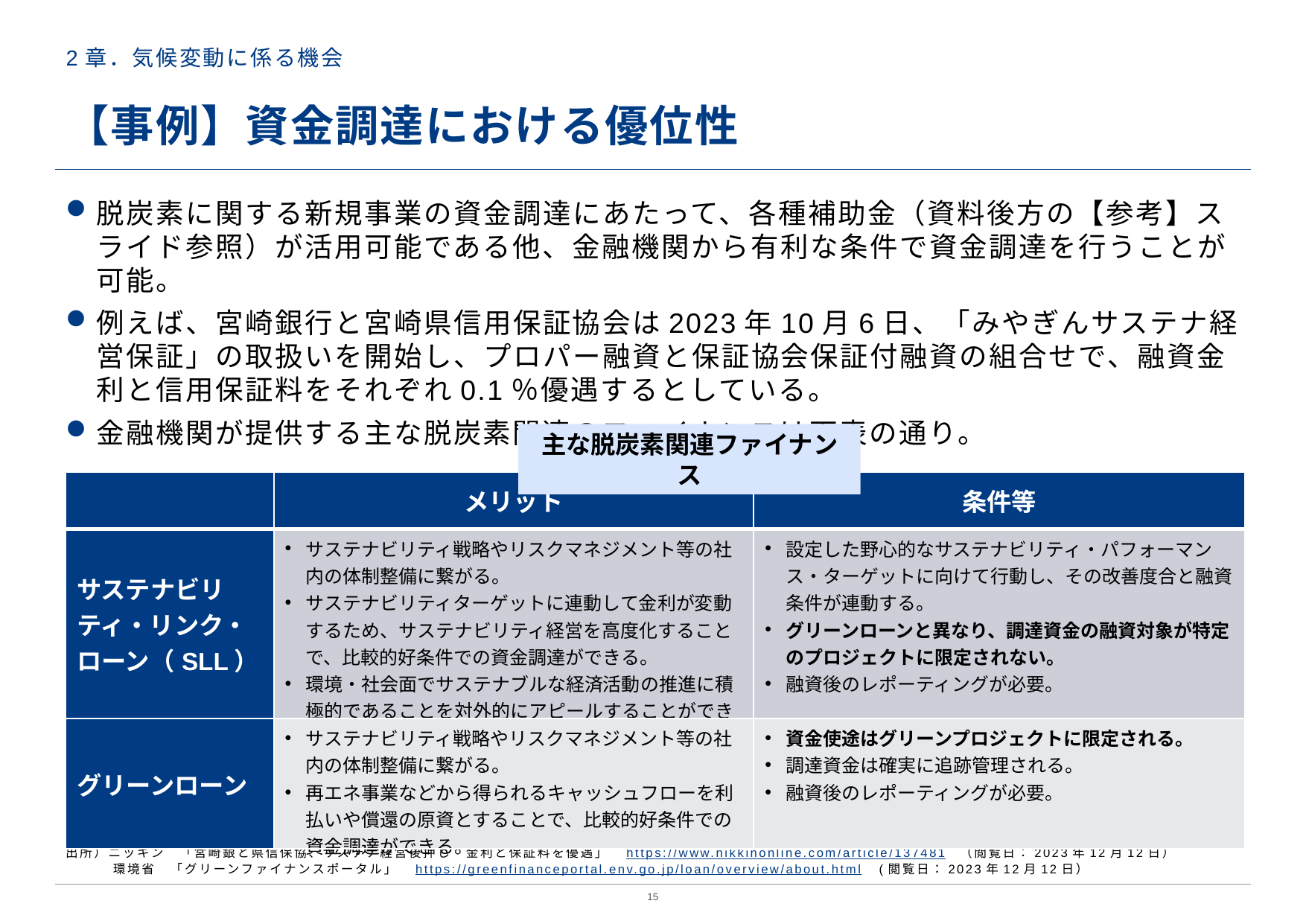

# 2章．気候変動に係る機会
【事例】資金調達における優位性
脱炭素に関する新規事業の資金調達にあたって、各種補助金（資料後方の【参考】スライド参照）が活用可能である他、金融機関から有利な条件で資金調達を行うことが可能。
例えば、宮崎銀行と宮崎県信用保証協会は2023年10月6日、「みやぎんサステナ経営保証」の取扱いを開始し、プロパー融資と保証協会保証付融資の組合せで、融資金利と信用保証料をそれぞれ0.1％優遇するとしている。
金融機関が提供する主な脱炭素関連のファイナンスは下表の通り。
主な脱炭素関連ファイナンス
|  | メリット | 条件等 |
| --- | --- | --- |
| サステナビリティ・リンク・ローン（SLL） | サステナビリティ戦略やリスクマネジメント等の社内の体制整備に繋がる。 サステナビリティターゲットに連動して金利が変動するため、サステナビリティ経営を高度化することで、比較的好条件での資金調達ができる。 環境・社会面でサステナブルな経済活動の推進に積極的であることを対外的にアピールすることができる。 | 設定した野心的なサステナビリティ・パフォーマンス・ターゲットに向けて行動し、その改善度合と融資条件が連動する。 グリーンローンと異なり、調達資金の融資対象が特定のプロジェクトに限定されない。 融資後のレポーティングが必要。 |
| グリーンローン | サステナビリティ戦略やリスクマネジメント等の社内の体制整備に繋がる。 再エネ事業などから得られるキャッシュフローを利払いや償還の原資とすることで、比較的好条件での資金調達ができる。 | 資金使途はグリーンプロジェクトに限定される。 調達資金は確実に追跡管理される。 融資後のレポーティングが必要。 |
出所）ニッキン　「宮崎銀と県信保協、サステナ経営後押し　金利と保証料を優遇」　https://www.nikkinonline.com/article/137481　（閲覧日：2023年12月12日）
　　　 環境省　「グリーンファイナンスポータル」　https://greenfinanceportal.env.go.jp/loan/overview/about.html　(閲覧日：2023年12月12日）